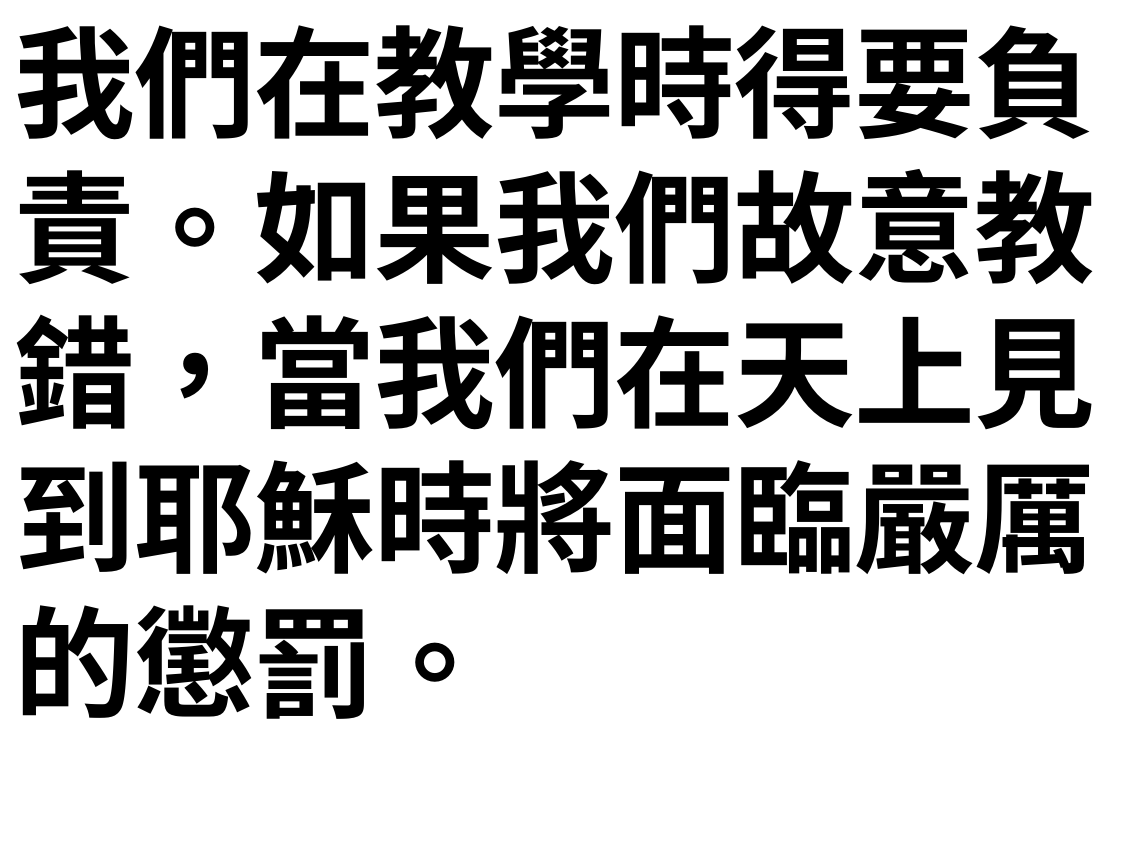

我們在教學時得要負責。如果我們故意教錯，當我們在天上見到耶穌時將面臨嚴厲的懲罰。